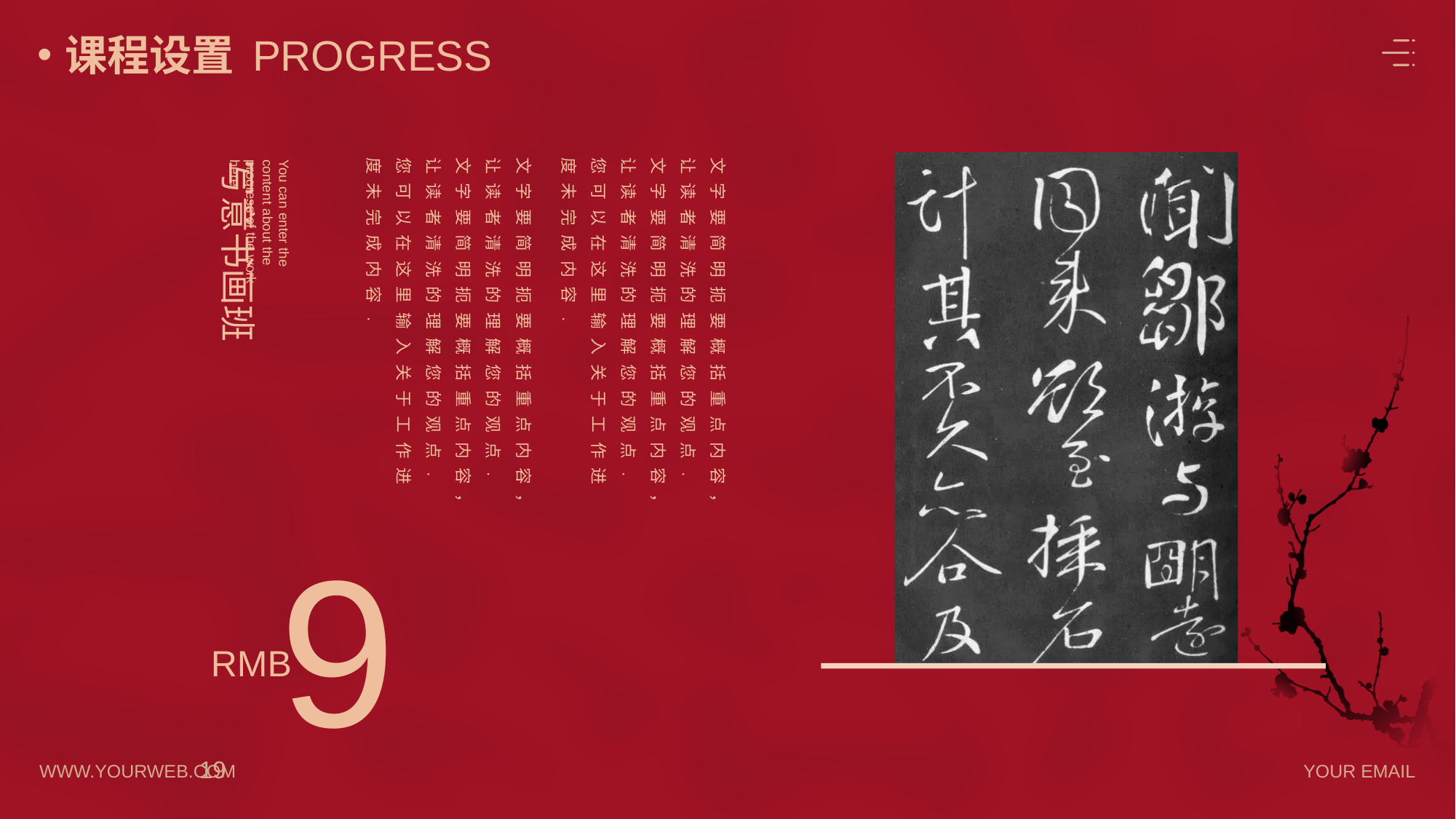

课程设置
PROGRESS
文字要简明扼要概括重点内容，让读者清洗的理解您的观点.文字要简明扼要概括重点内容，让读者清洗的理解您的观点.您可以在这里输入关于工作进度未完成内容.
文字要简明扼要概括重点内容，让读者清洗的理解您的观点.文字要简明扼要概括重点内容，让读者清洗的理解您的观点.您可以在这里输入关于工作进度未完成内容.

写意书画班
You can enter the content about the progress of the work here
99

RMB

19